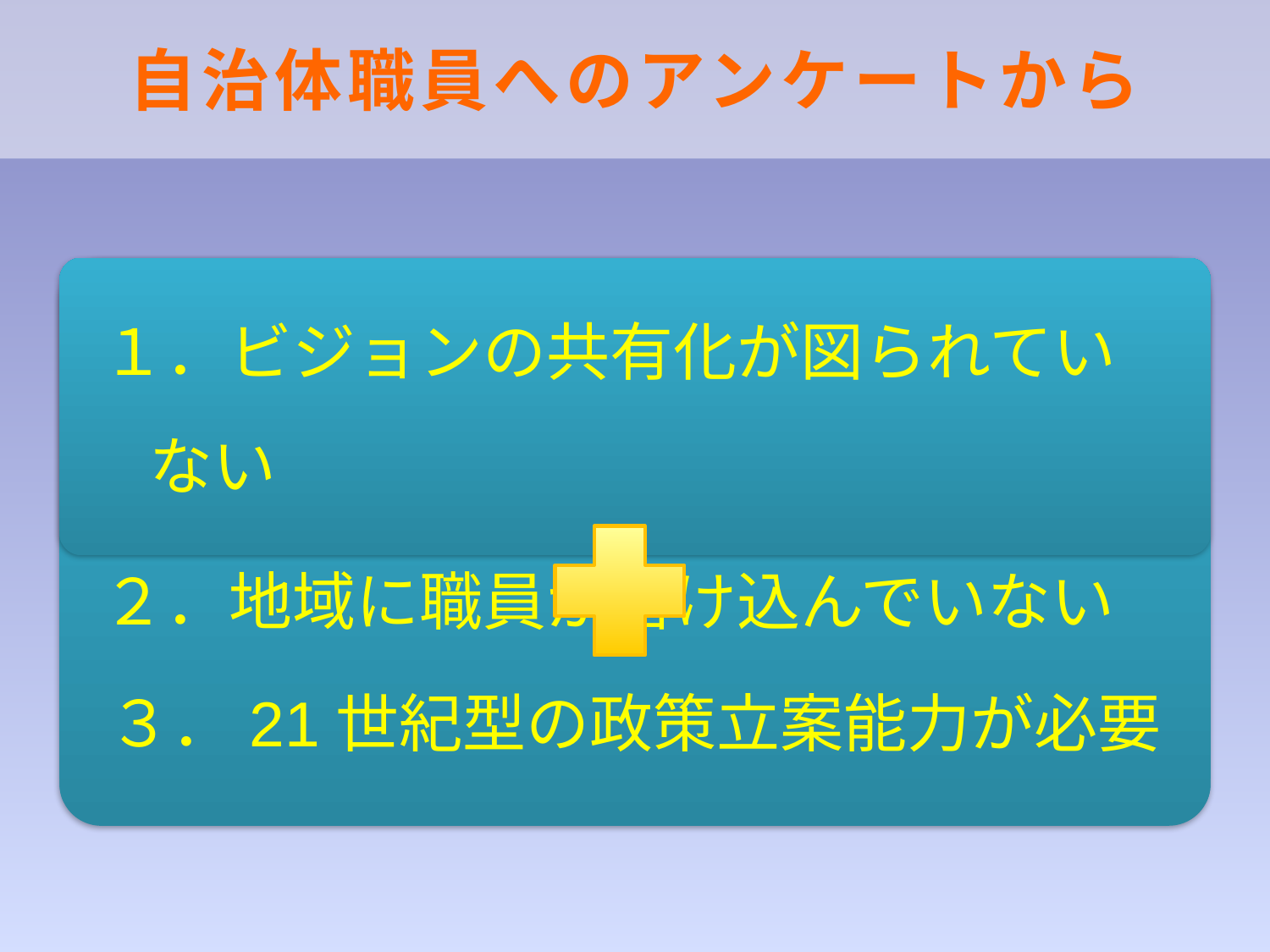

# 自治体職員へのアンケートから

３．21世紀型の政策立案能力が必要

１．ビジョンの共有化が図られていない
２．地域に職員が溶け込んでいない